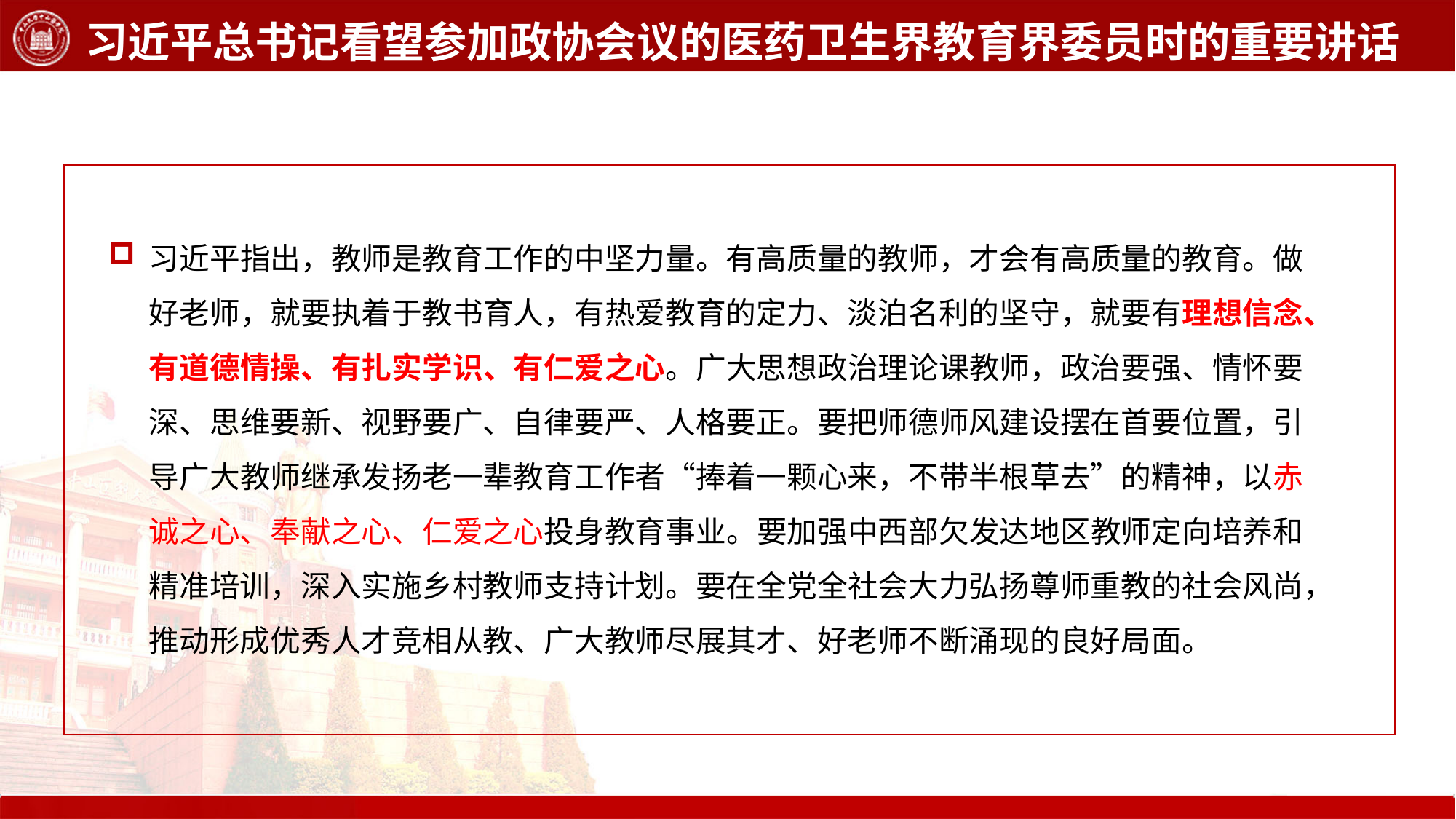

习近平总书记看望参加政协会议的医药卫生界教育界委员时的重要讲话

习近平指出，教师是教育工作的中坚力量。有高质量的教师，才会有高质量的教育。做好老师，就要执着于教书育人，有热爱教育的定力、淡泊名利的坚守，就要有理想信念、有道德情操、有扎实学识、有仁爱之心。广大思想政治理论课教师，政治要强、情怀要深、思维要新、视野要广、自律要严、人格要正。要把师德师风建设摆在首要位置，引导广大教师继承发扬老一辈教育工作者“捧着一颗心来，不带半根草去”的精神，以赤诚之心、奉献之心、仁爱之心投身教育事业。要加强中西部欠发达地区教师定向培养和精准培训，深入实施乡村教师支持计划。要在全党全社会大力弘扬尊师重教的社会风尚，推动形成优秀人才竞相从教、广大教师尽展其才、好老师不断涌现的良好局面。